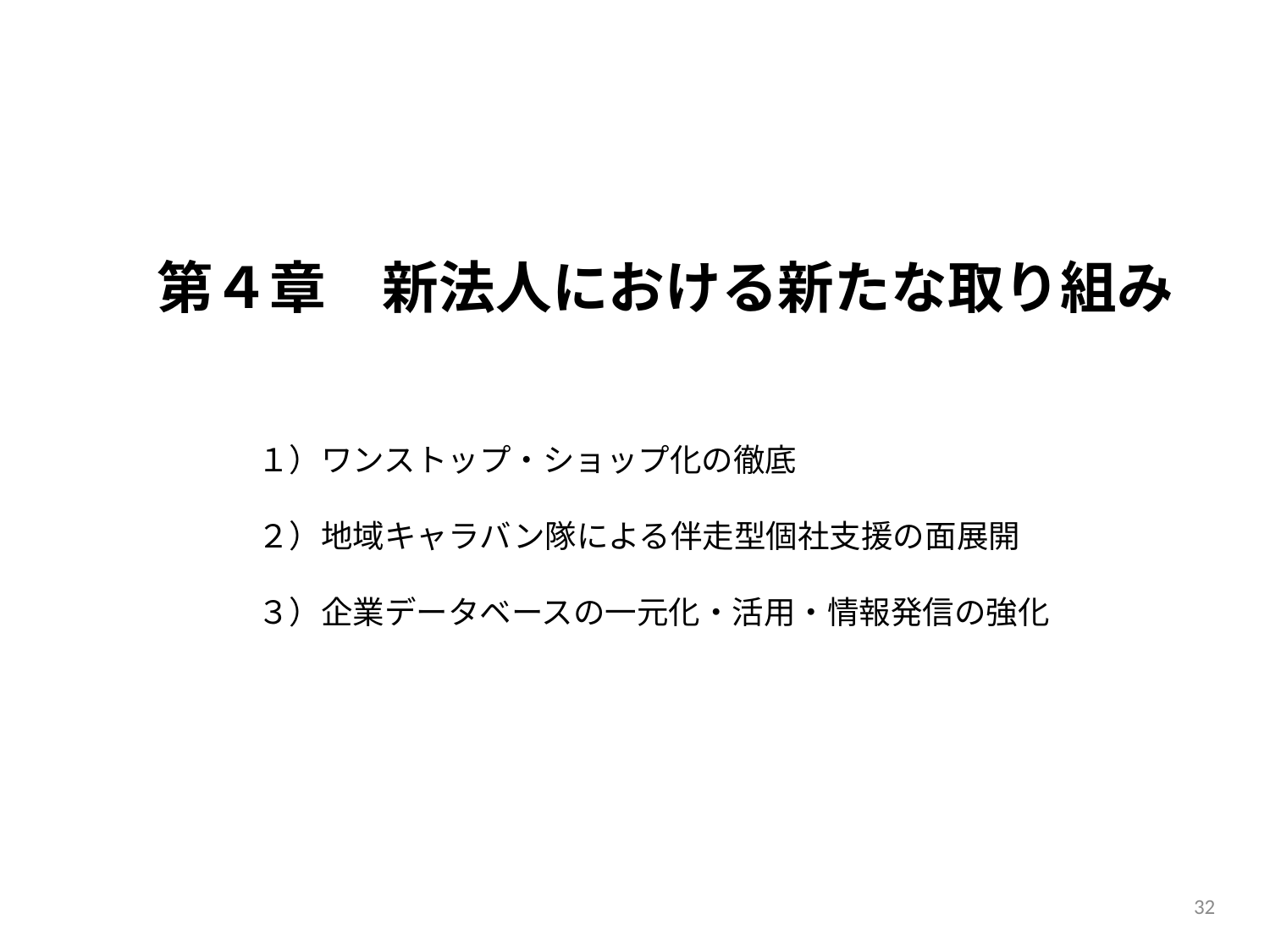

第４章　新法人における新たな取り組み
１）ワンストップ・ショップ化の徹底

２）地域キャラバン隊による伴走型個社支援の面展開

３）企業データベースの一元化・活用・情報発信の強化
32